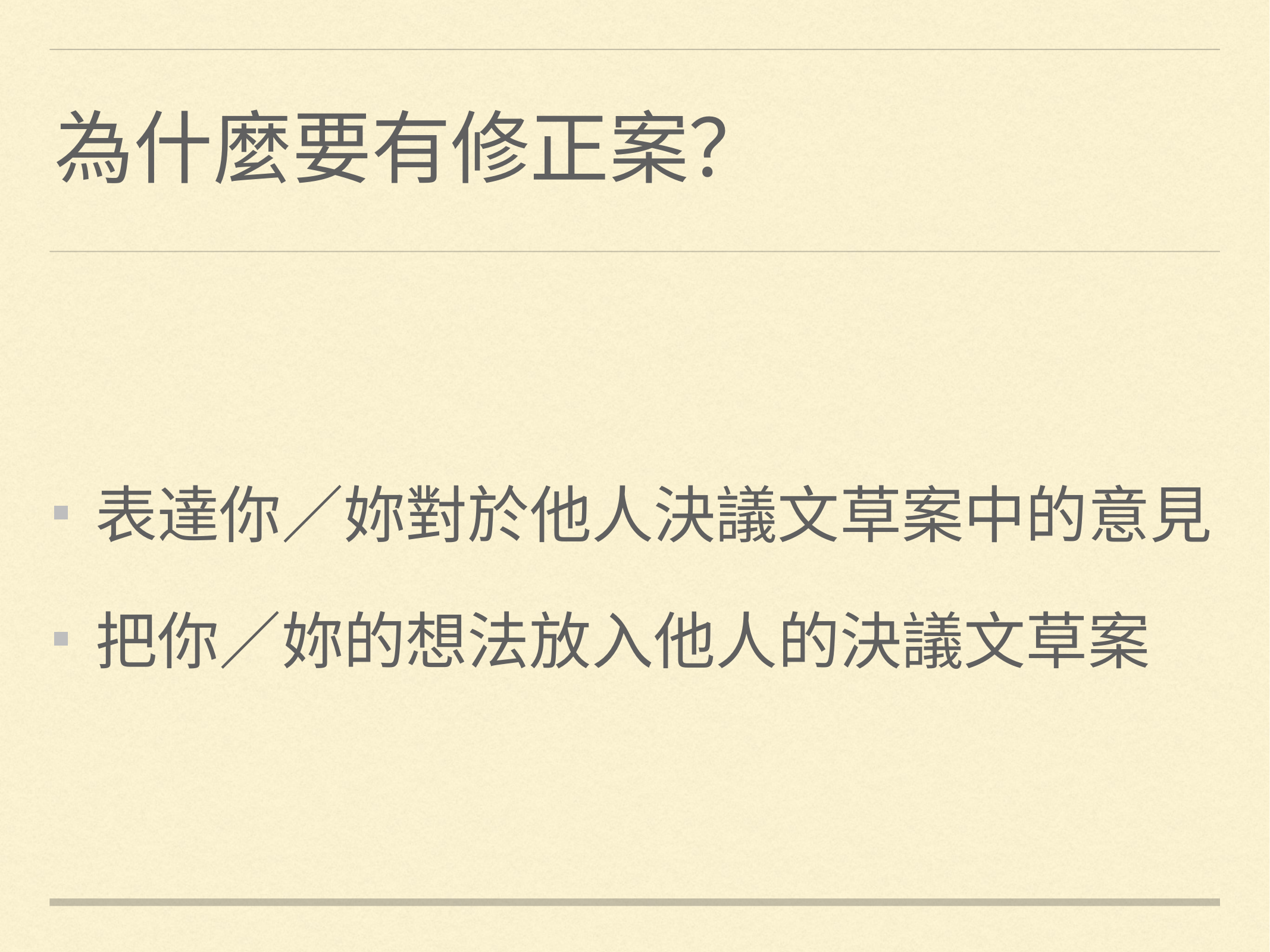

# 為什麼要有修正案？
表達你／妳對於他人決議文草案中的意見
把你／妳的想法放入他人的決議文草案
28